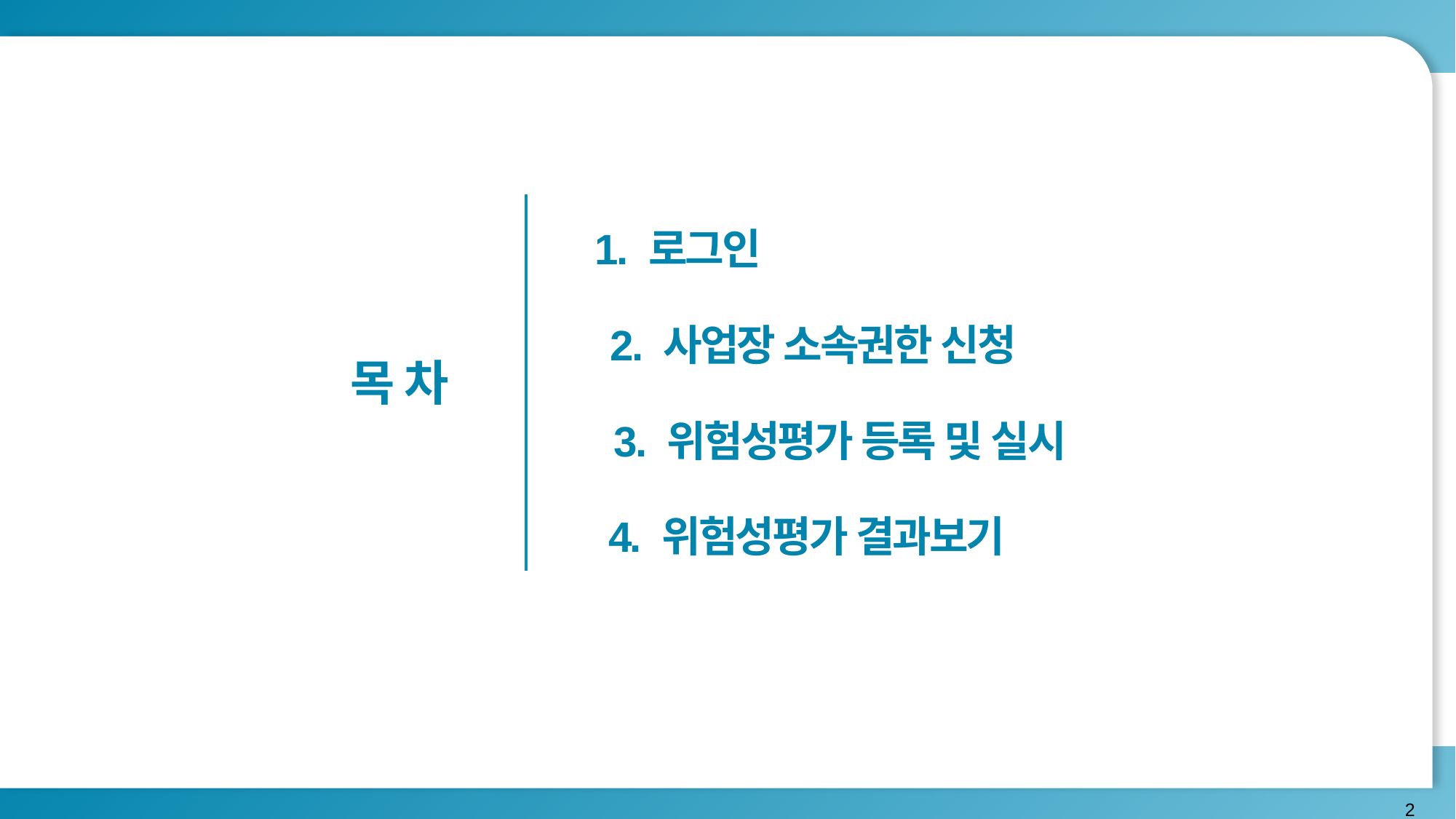

1. 로그인
2. 사업장 소속권한 신청
목 차
3. 위험성평가 등록 및 실시
4. 위험성평가 결과보기

2